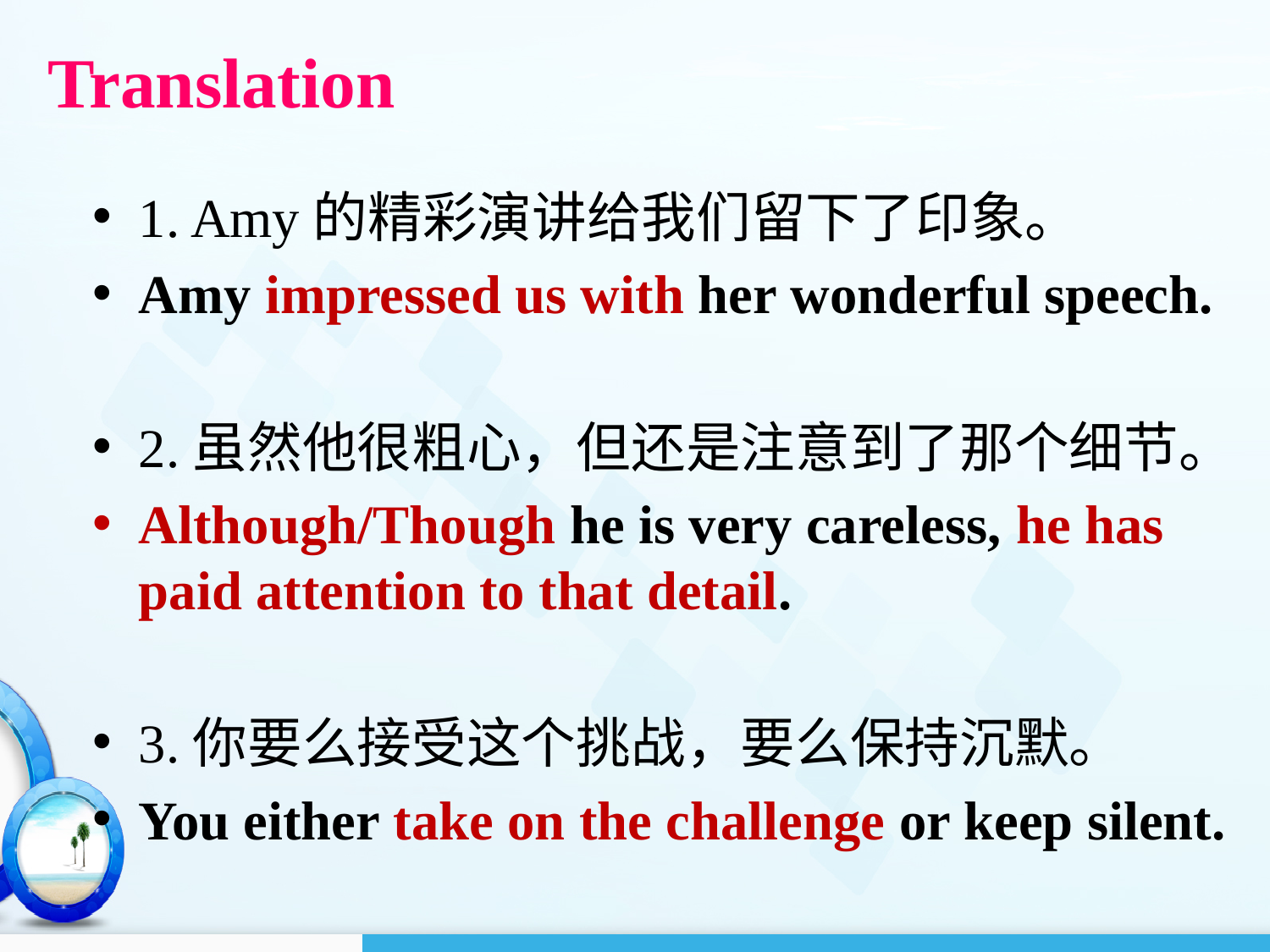

Translation
#
1. Amy的精彩演讲给我们留下了印象。
Amy impressed us with her wonderful speech.

2.虽然他很粗心，但还是注意到了那个细节。
Although/Though he is very careless, he has paid attention to that detail.

3.你要么接受这个挑战，要么保持沉默。
You either take on the challenge or keep silent.